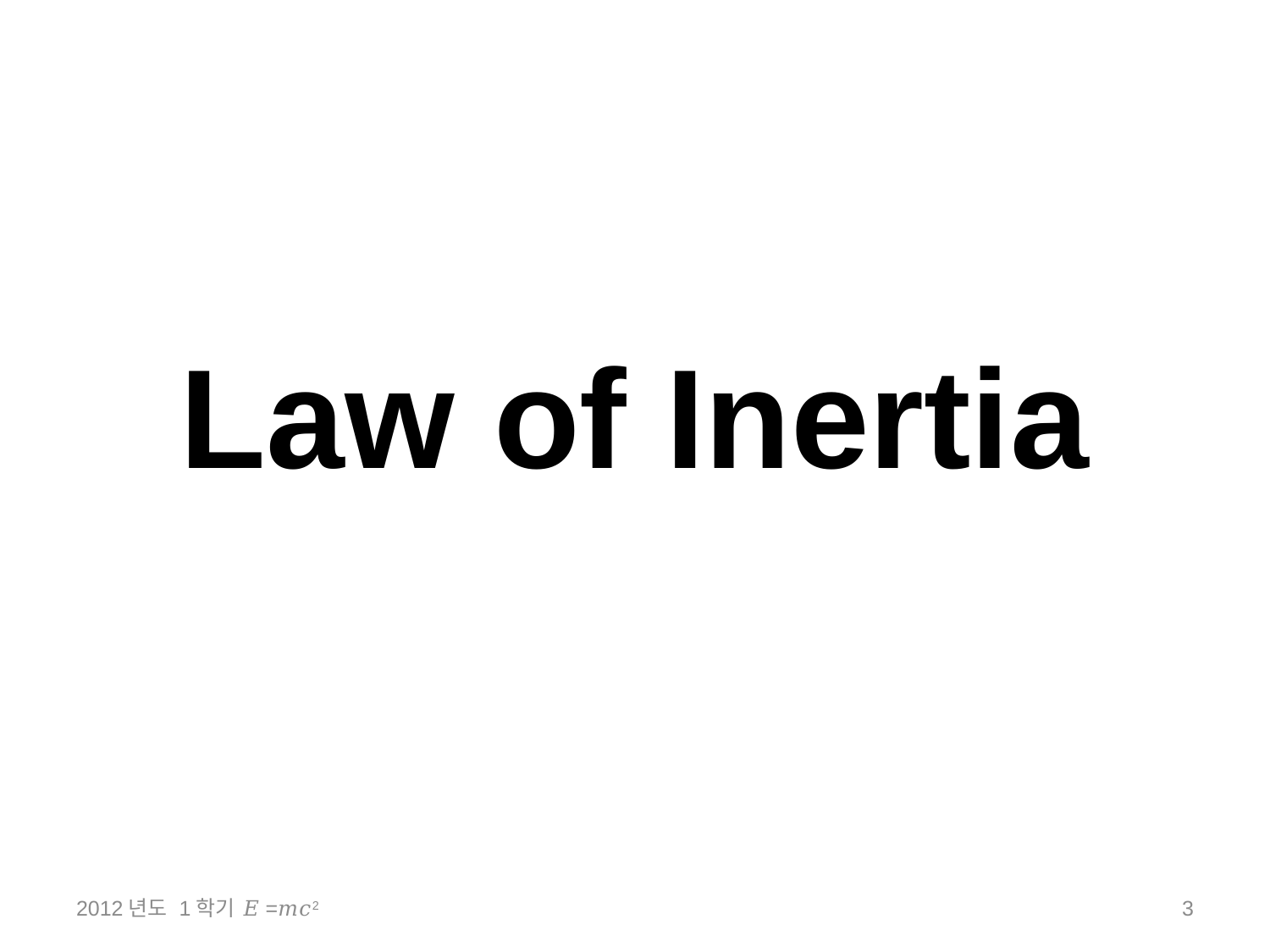

# Law of Inertia
2012년도 1학기 𝐸=𝑚𝑐2
3